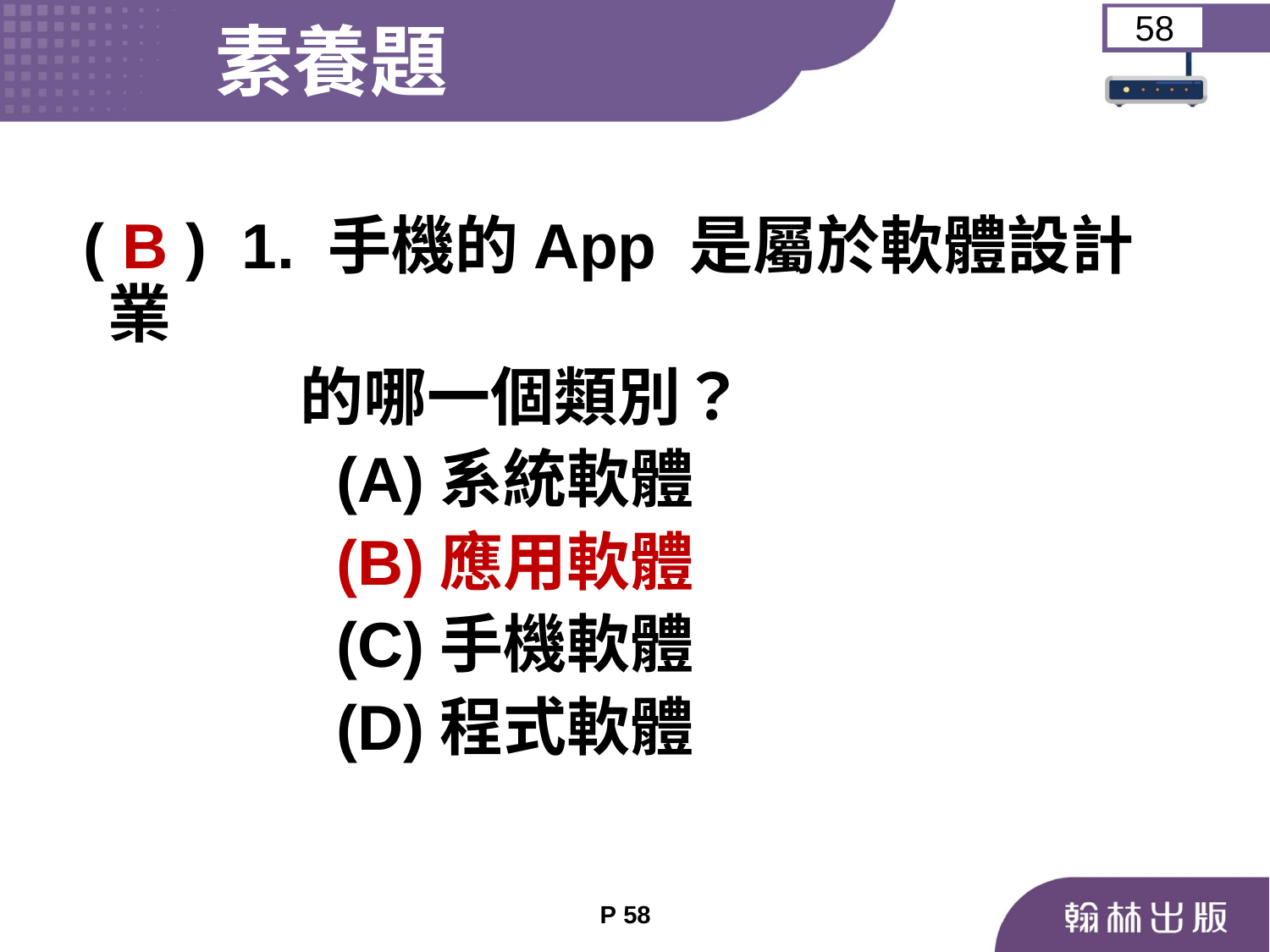

素養題

58
( B )  1. 手機的App 是屬於軟體設計業
              的哪一個類別？
	             (A)系統軟體
	             (B)應用軟體
	             (C)手機軟體
	             (D)程式軟體

P 58